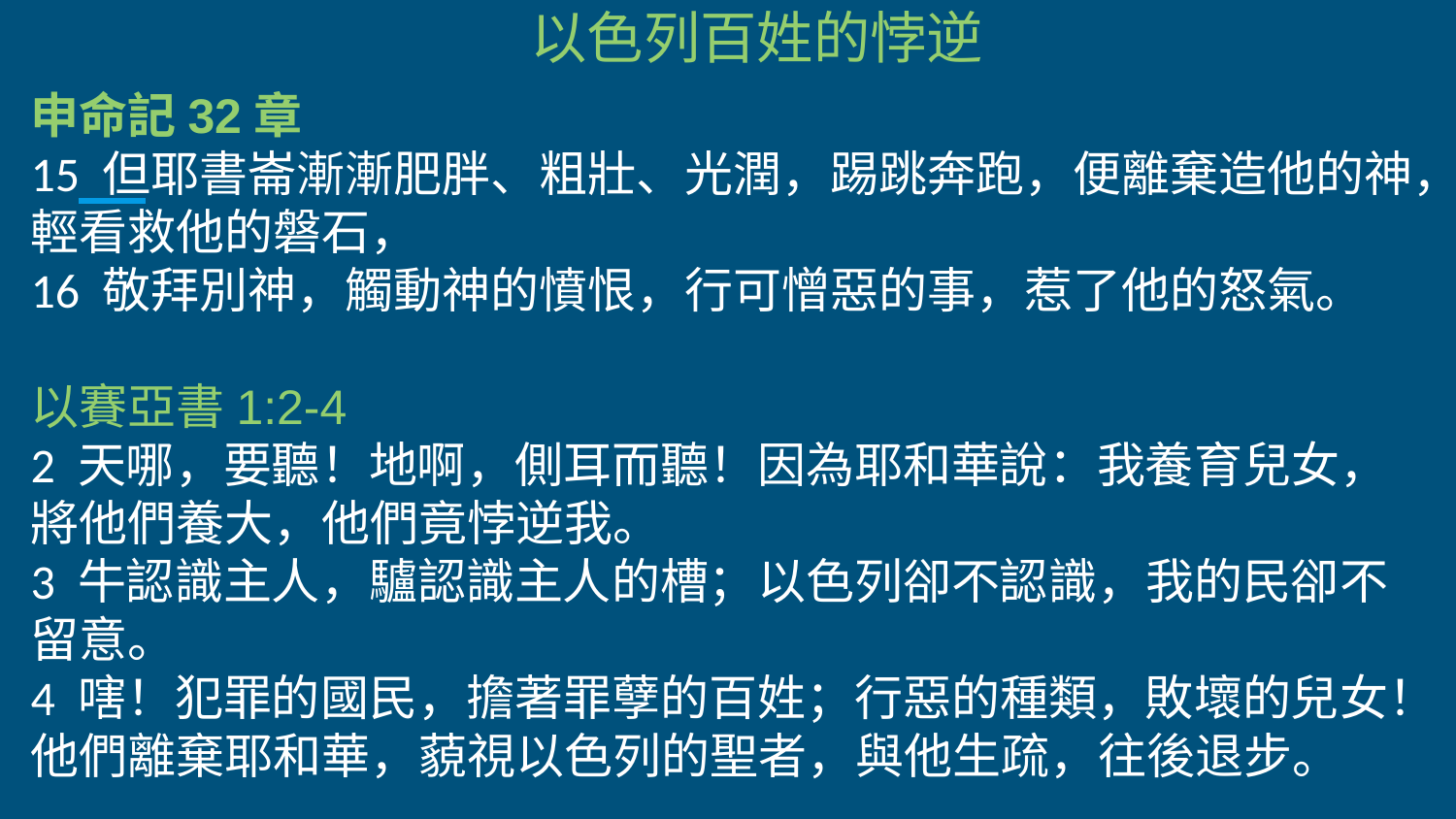

以色列百姓的悖逆
申命記32章
15 但耶書崙漸漸肥胖、粗壯、光潤，踢跳奔跑，便離棄造他的神，輕看救他的磐石，
16 敬拜別神，觸動神的憤恨，行可憎惡的事，惹了他的怒氣。

以賽亞書1:2-4
2 天哪，要聽！地啊，側耳而聽！因為耶和華說：我養育兒女，將他們養大，他們竟悖逆我。
3 牛認識主人，驢認識主人的槽；以色列卻不認識，我的民卻不留意。
4 嗐！犯罪的國民，擔著罪孽的百姓；行惡的種類，敗壞的兒女！他們離棄耶和華，藐視以色列的聖者，與他生疏，往後退步。